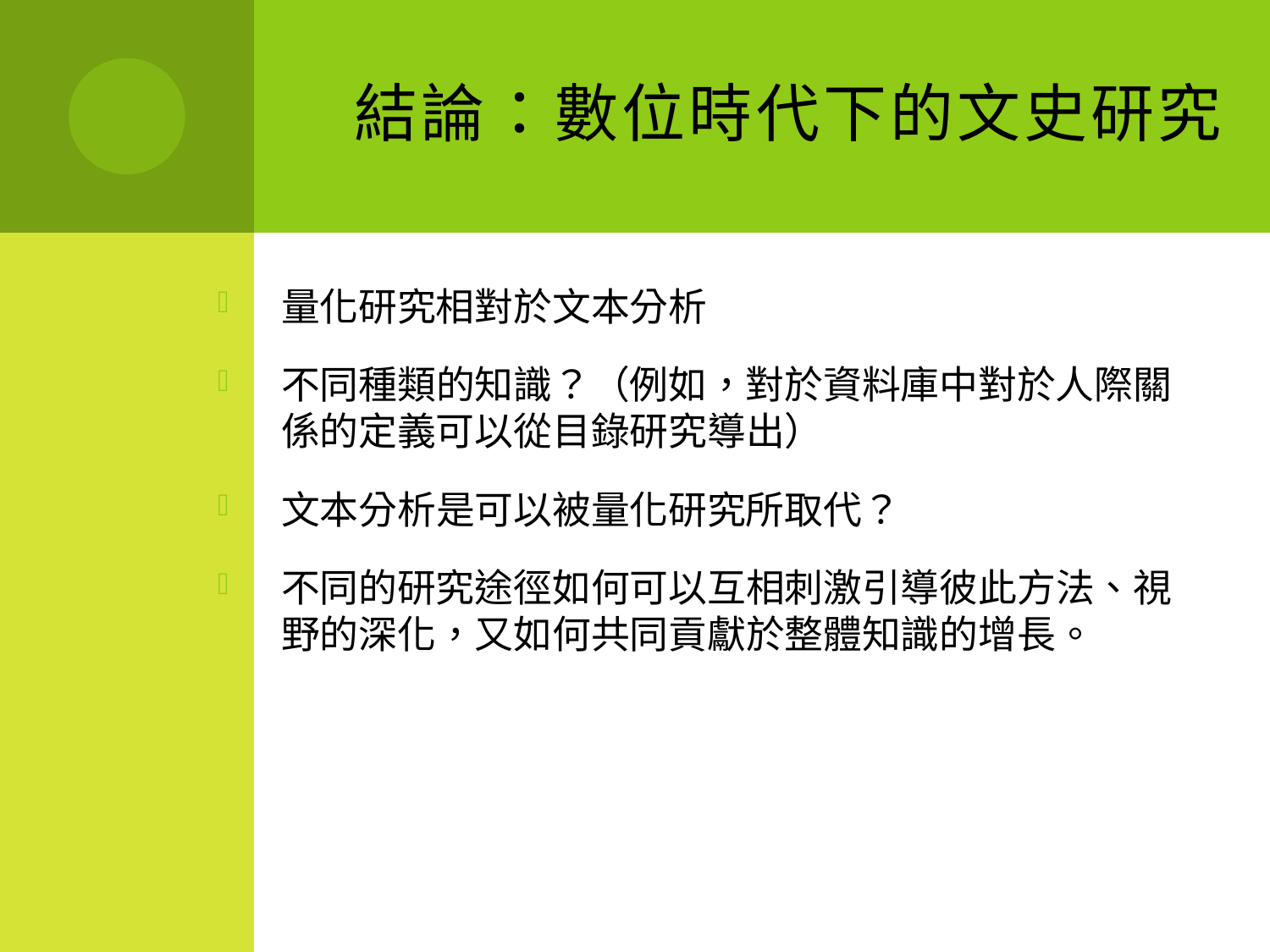

# 結論：數位時代下的文史研究
量化研究相對於文本分析
不同種類的知識？（例如，對於資料庫中對於人際關係的定義可以從目錄研究導出）
文本分析是可以被量化研究所取代？
不同的研究途徑如何可以互相刺激引導彼此方法、視野的深化，又如何共同貢獻於整體知識的增長。